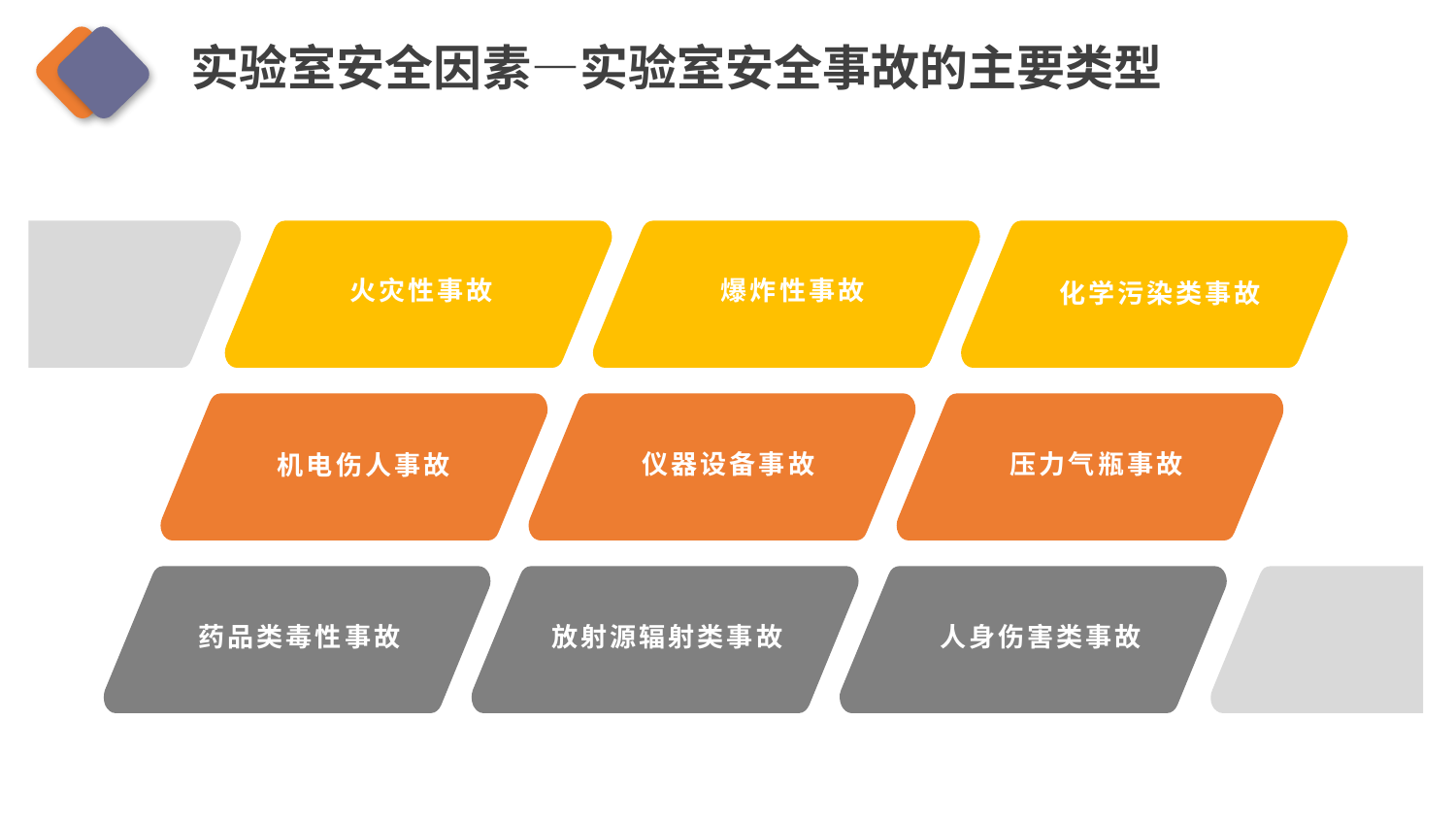

实验室安全因素—实验室安全事故的主要类型

 火灾性事故
 爆炸性事故
 化学污染类事故

 仪器设备事故
 压力气瓶事故
 机电伤人事故

 药品类毒性事故
 放射源辐射类事故
 人身伤害类事故